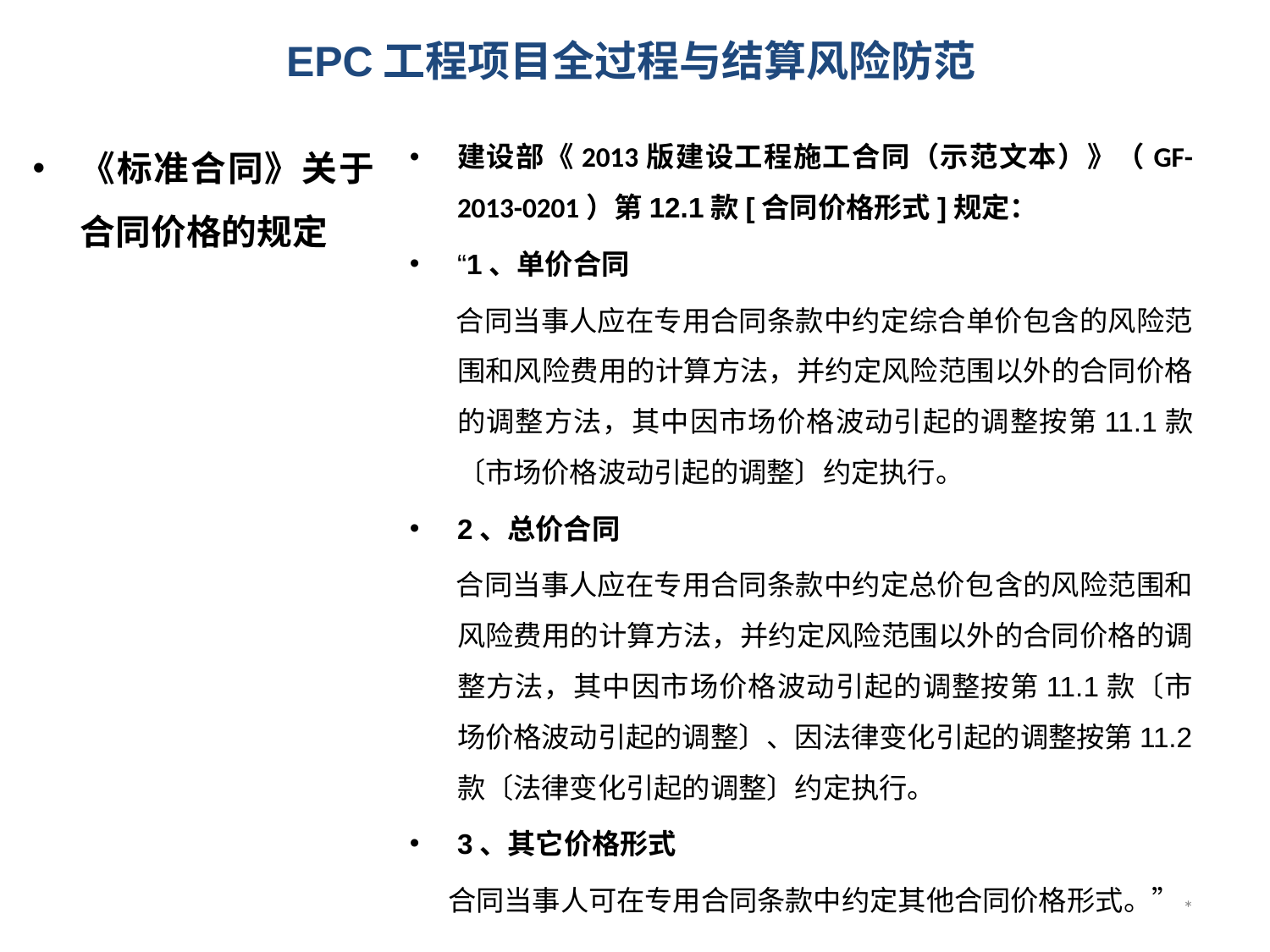

# EPC工程项目全过程与结算风险防范
建设部《2013版建设工程施工合同（示范文本）》（GF-2013-0201）第12.1款[合同价格形式]规定：
“1、单价合同
      合同当事人应在专用合同条款中约定综合单价包含的风险范围和风险费用的计算方法，并约定风险范围以外的合同价格的调整方法，其中因市场价格波动引起的调整按第11.1款〔市场价格波动引起的调整〕约定执行。
2、总价合同
      合同当事人应在专用合同条款中约定总价包含的风险范围和风险费用的计算方法，并约定风险范围以外的合同价格的调整方法，其中因市场价格波动引起的调整按第11.1款〔市场价格波动引起的调整〕、因法律变化引起的调整按第11.2款〔法律变化引起的调整〕约定执行。
3、其它价格形式
     合同当事人可在专用合同条款中约定其他合同价格形式。”
《标准合同》关于合同价格的规定

*